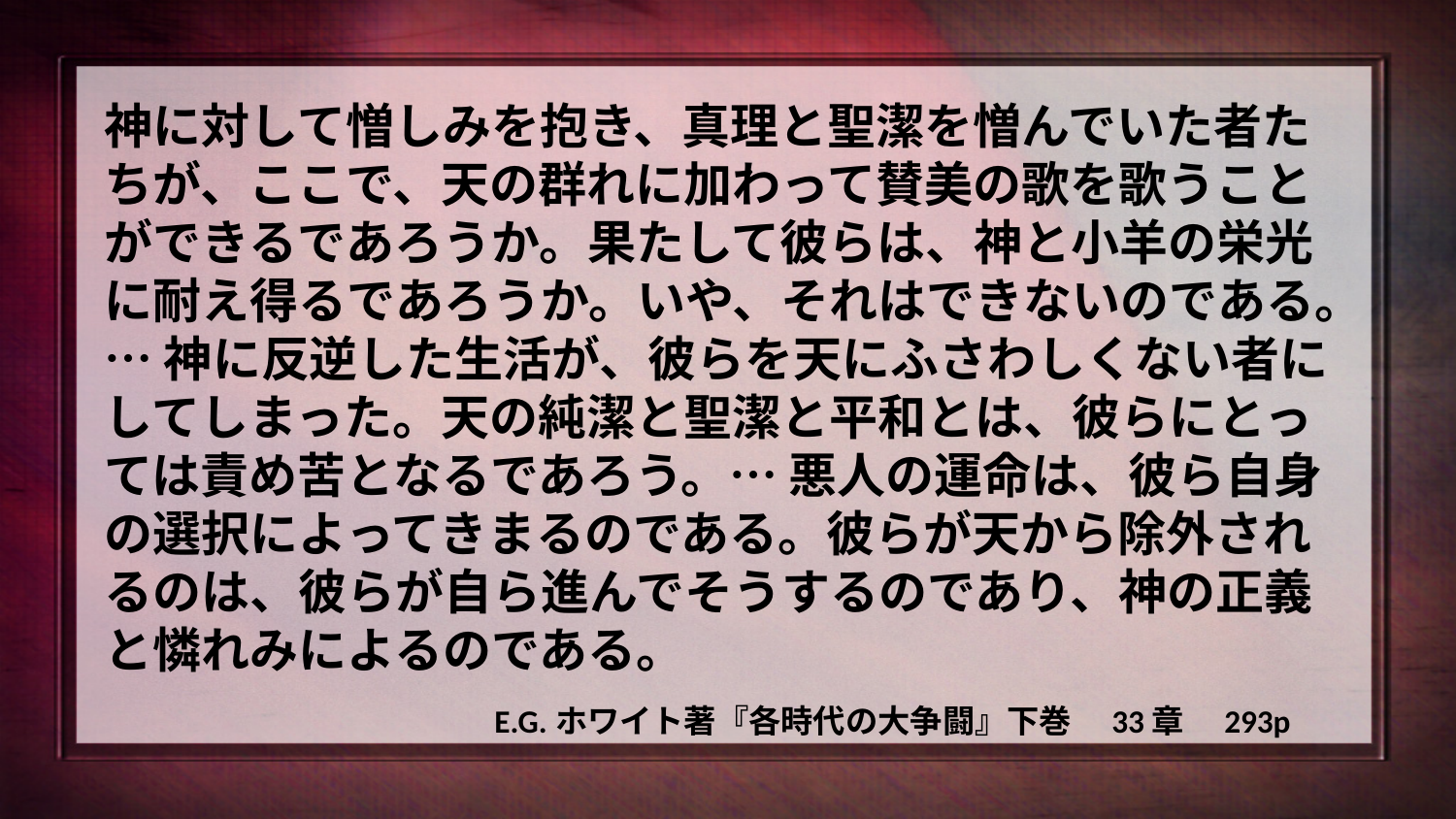

神に対して憎しみを抱き、真理と聖潔を憎んでいた者たちが、ここで、天の群れに加わって賛美の歌を歌うことができるであろうか。果たして彼らは、神と小羊の栄光に耐え得るであろうか。いや、それはできないのである。… 神に反逆した生活が、彼らを天にふさわしくない者にしてしまった。天の純潔と聖潔と平和とは、彼らにとっては責め苦となるであろう。… 悪人の運命は、彼ら自身の選択によってきまるのである。彼らが天から除外されるのは、彼らが自ら進んでそうするのであり、神の正義と憐れみによるのである。

E.G.ホワイト著『各時代の大争闘』下巻　33章　293p